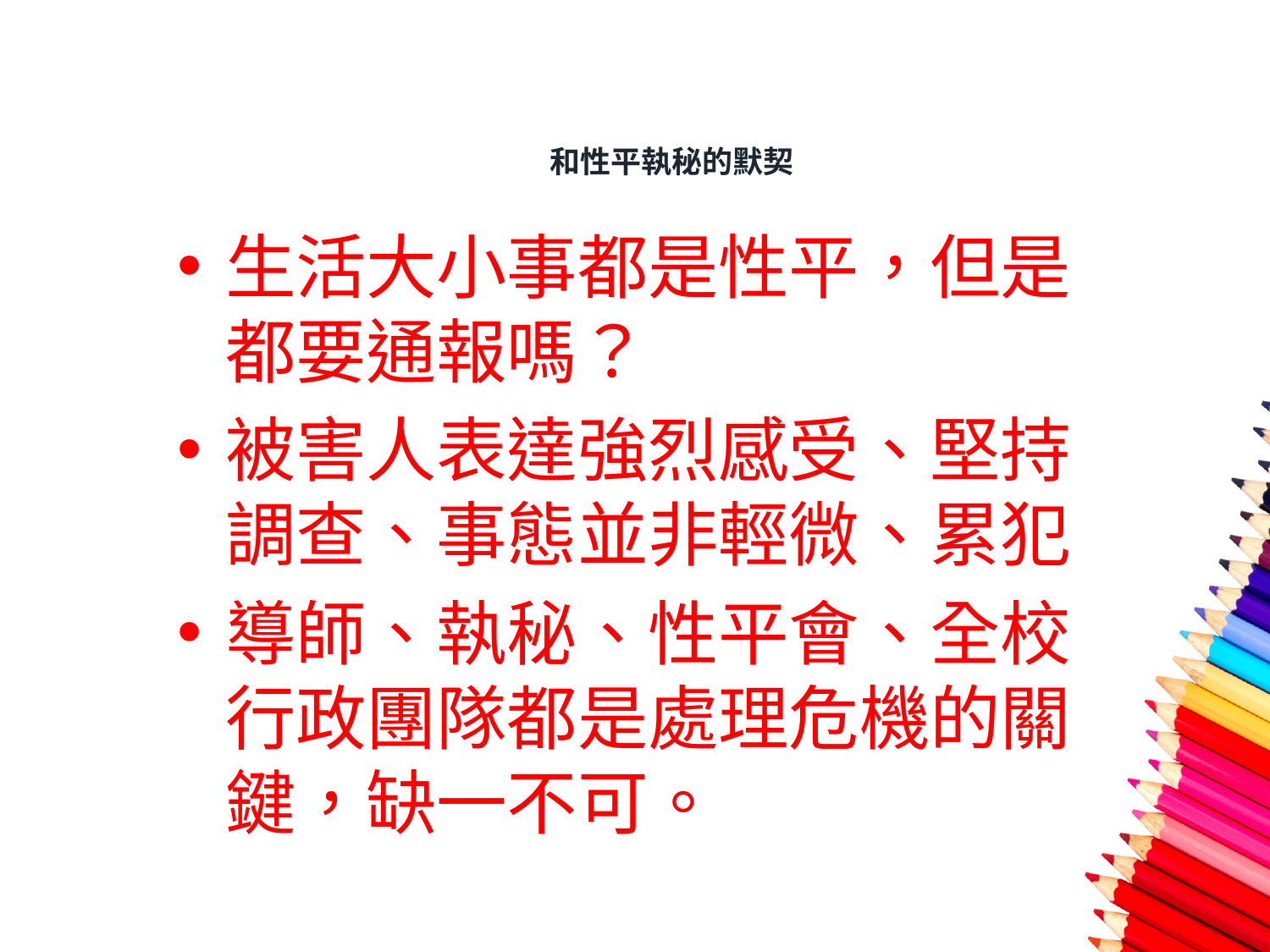

# 和性平執秘的默契
生活大小事都是性平，但是都要通報嗎？
被害人表達強烈感受、堅持調查、事態並非輕微、累犯
導師、執秘、性平會、全校行政團隊都是處理危機的關鍵，缺一不可。

56